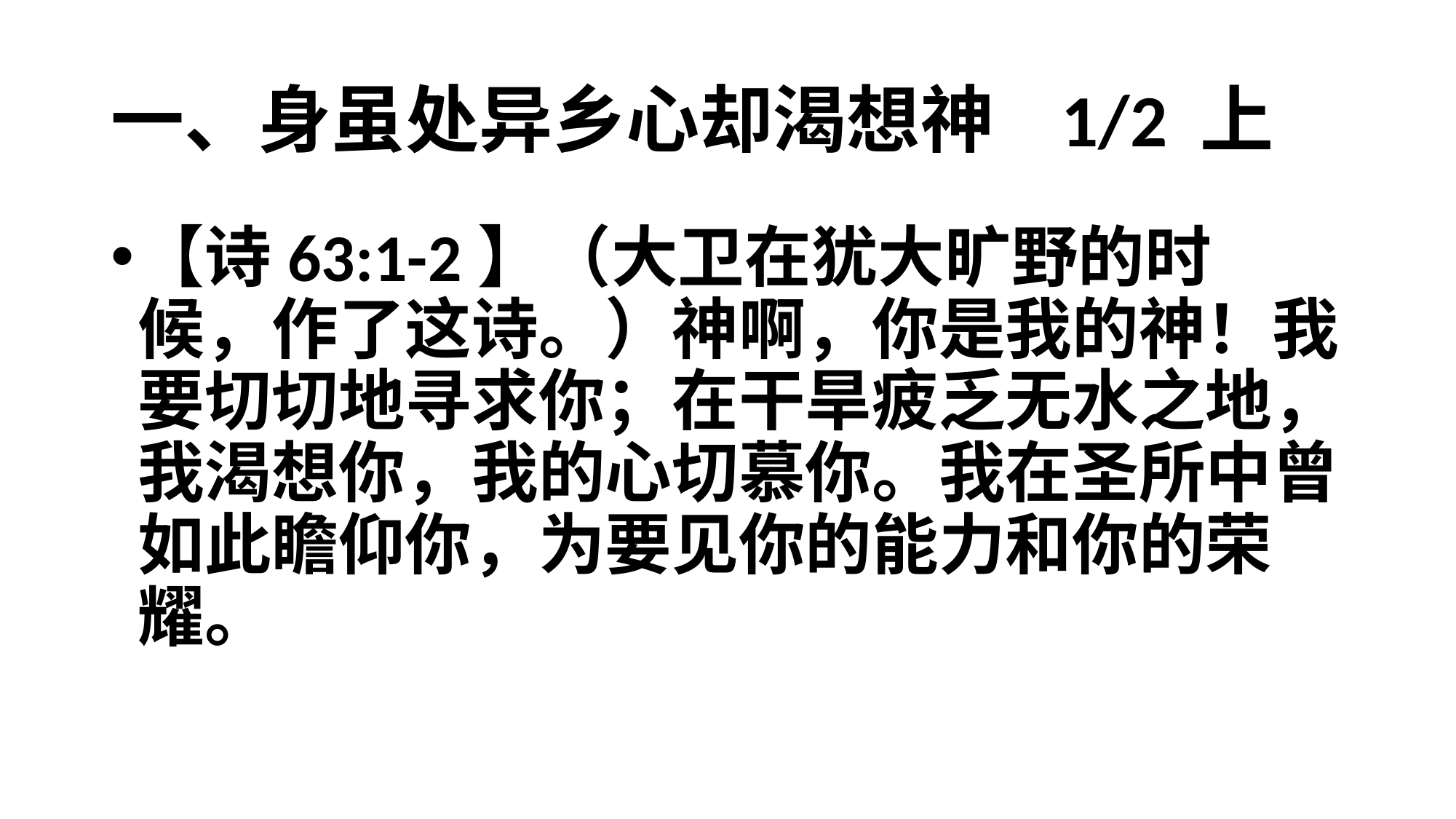

# 一、身虽处异乡心却渴想神   1/2 上
【诗63:1-2】（大卫在犹大旷野的时候，作了这诗。）神啊，你是我的神！我要切切地寻求你；在干旱疲乏无水之地，我渴想你，我的心切慕你。我在圣所中曾如此瞻仰你，为要见你的能力和你的荣耀。